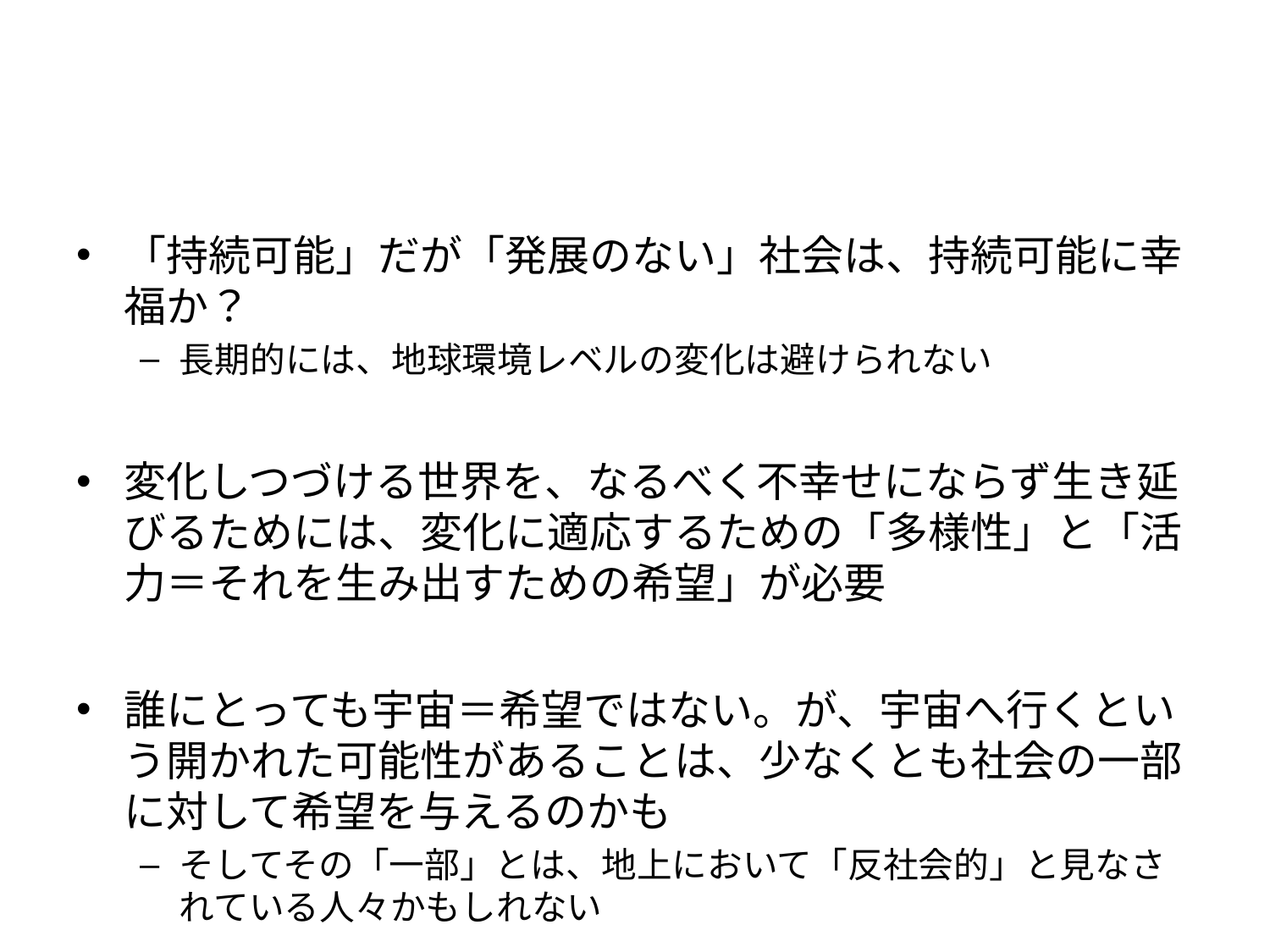

#
「持続可能」だが「発展のない」社会は、持続可能に幸福か？
長期的には、地球環境レベルの変化は避けられない

変化しつづける世界を、なるべく不幸せにならず生き延びるためには、変化に適応するための「多様性」と「活力＝それを生み出すための希望」が必要

誰にとっても宇宙＝希望ではない。が、宇宙へ行くという開かれた可能性があることは、少なくとも社会の一部に対して希望を与えるのかも
そしてその「一部」とは、地上において「反社会的」と見なされている人々かもしれない